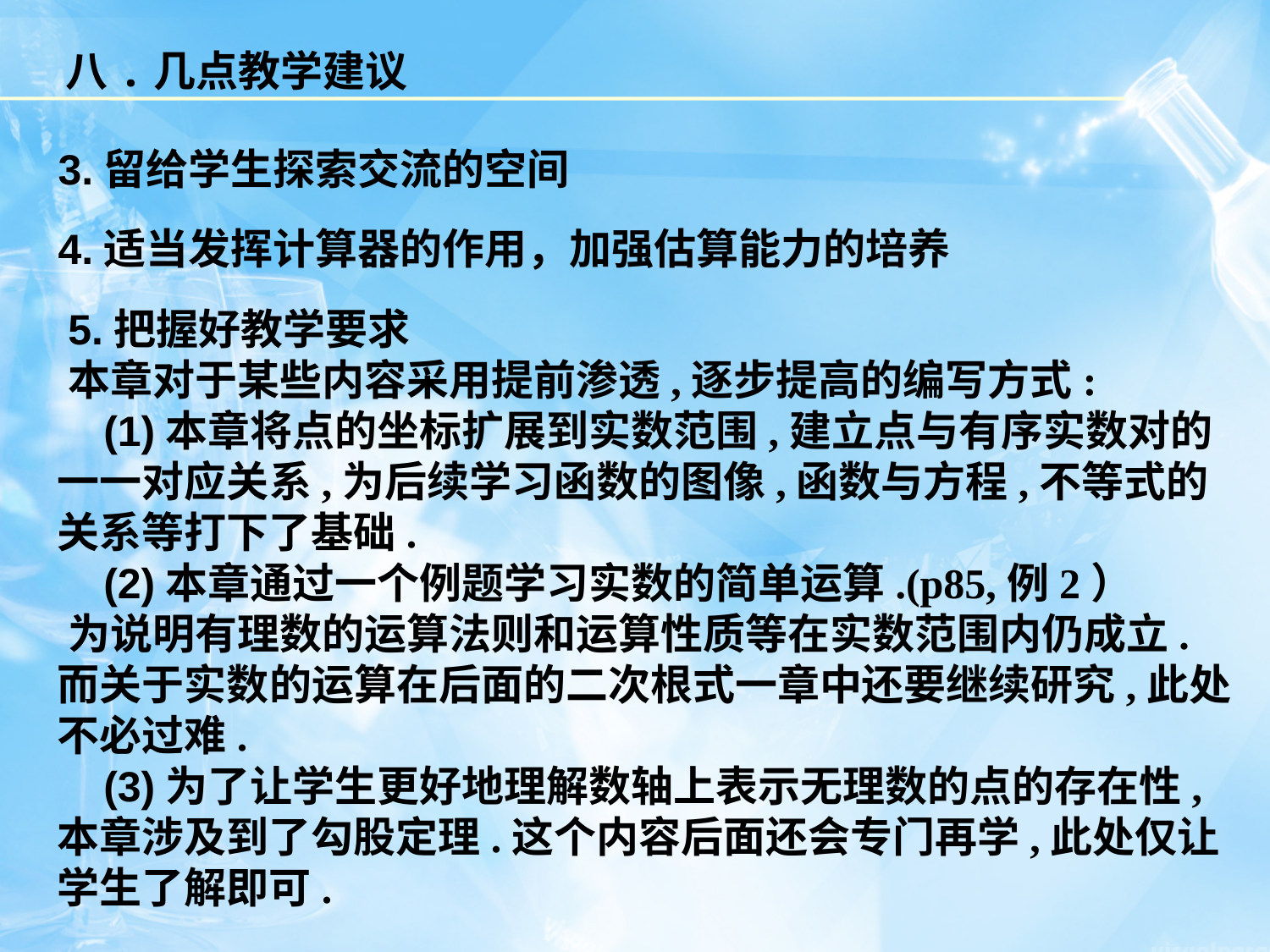

八.几点教学建议
3.留给学生探索交流的空间
4.适当发挥计算器的作用，加强估算能力的培养
5.把握好教学要求
本章对于某些内容采用提前渗透,逐步提高的编写方式:
   (1)本章将点的坐标扩展到实数范围,建立点与有序实数对的一一对应关系,为后续学习函数的图像,函数与方程,不等式的关系等打下了基础.
   (2)本章通过一个例题学习实数的简单运算.(p85,例2）
为说明有理数的运算法则和运算性质等在实数范围内仍成立.而关于实数的运算在后面的二次根式一章中还要继续研究,此处不必过难.
   (3)为了让学生更好地理解数轴上表示无理数的点的存在性,本章涉及到了勾股定理.这个内容后面还会专门再学,此处仅让学生了解即可.